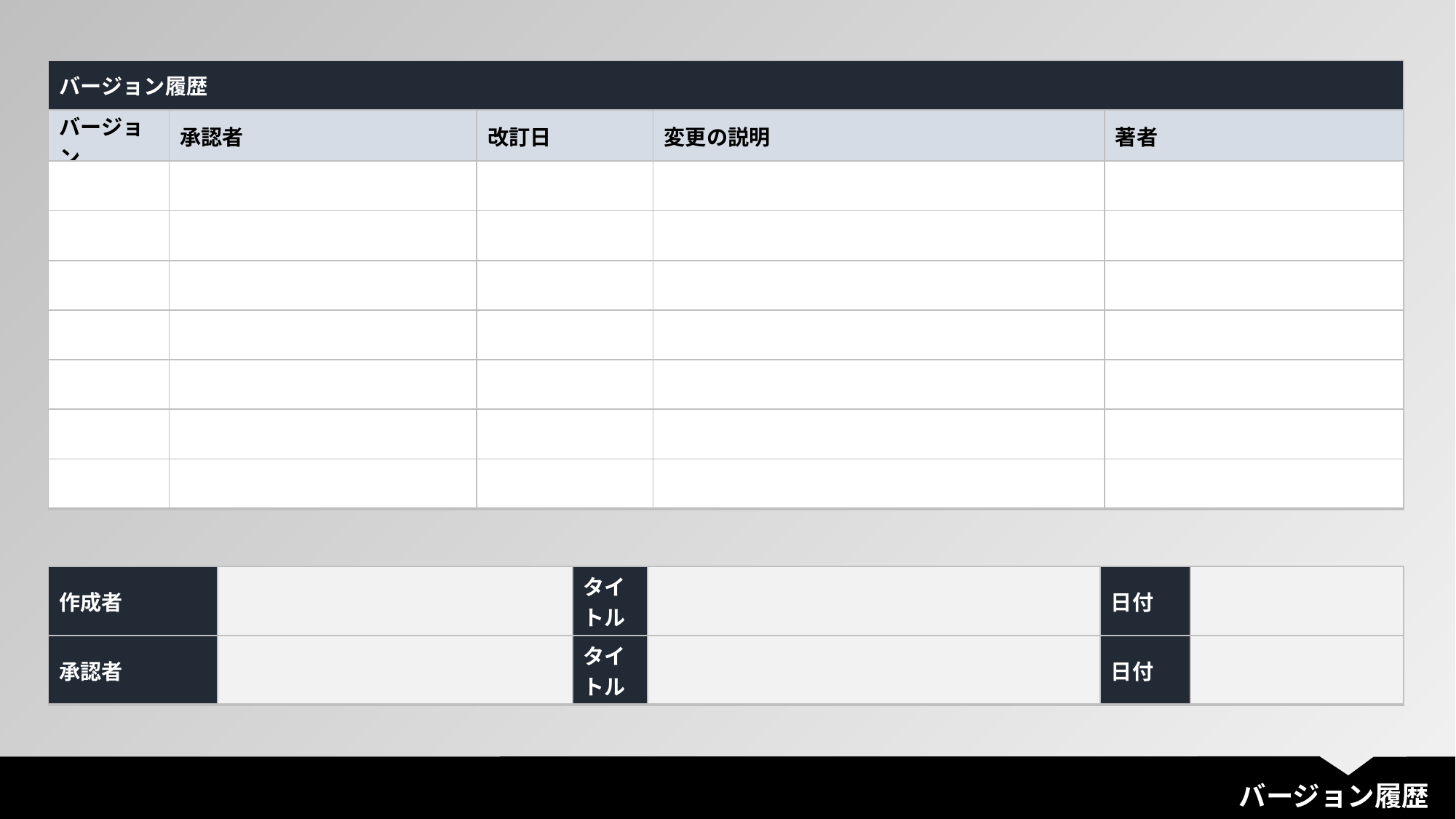

| バージョン履歴 |  |  |  |  |
| --- | --- | --- | --- | --- |
| バージョン | 承認者 | 改訂日 | 変更の説明 | 著者 |
|  |  |  |  |  |
|  |  |  |  |  |
|  |  |  |  |  |
|  |  |  |  |  |
|  |  |  |  |  |
|  |  |  |  |  |
|  |  |  |  |  |
| 作成者 |  | タイトル |  | 日付 |  |
| --- | --- | --- | --- | --- | --- |
| 承認者 |  | タイトル |  | 日付 |  |

バージョン履歴